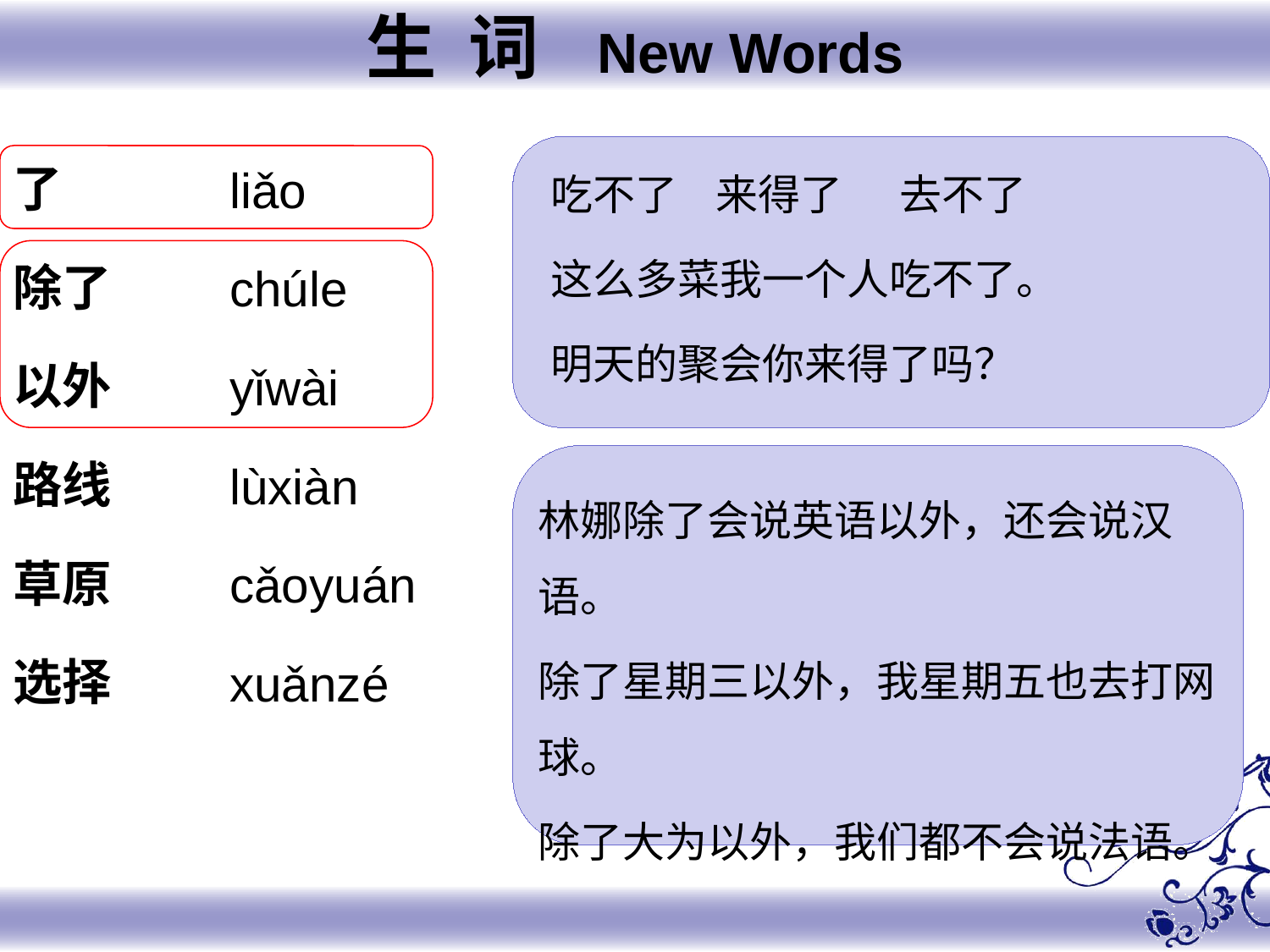

生  词   New Words
了
除了
以外
路线
草原
选择
liǎo
chúle
yǐwài
lùxiàn
cǎoyuán
xuǎnzé

吃不了    来得了      去不了
这么多菜我一个人吃不了。
明天的聚会你来得了吗？

林娜除了会说英语以外，还会说汉语。
除了星期三以外，我星期五也去打网球。
除了大为以外，我们都不会说法语。